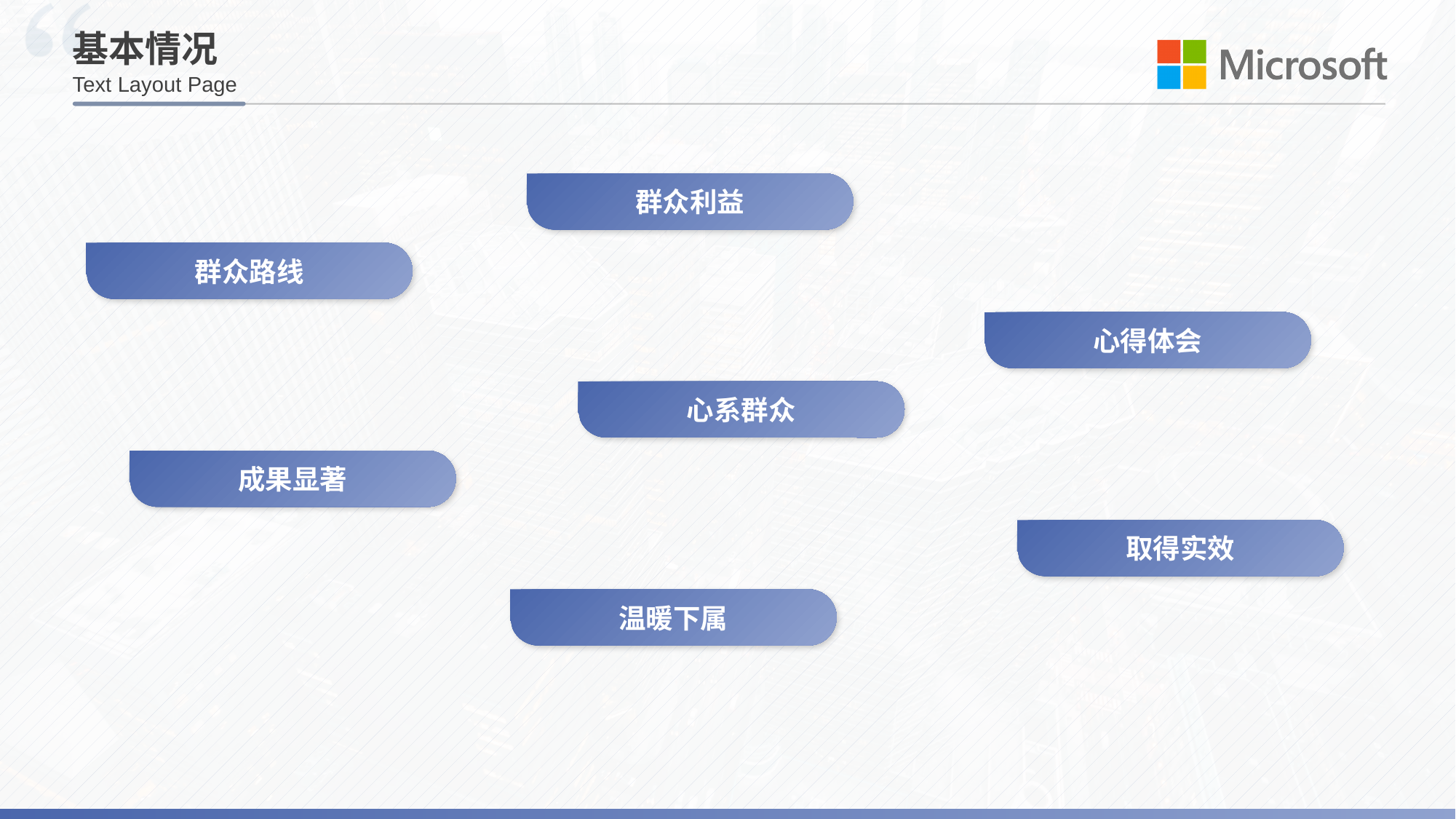

# 基本情况
Text Layout Page
群众利益
群众路线
心得体会
心系群众
成果显著
取得实效
温暖下属